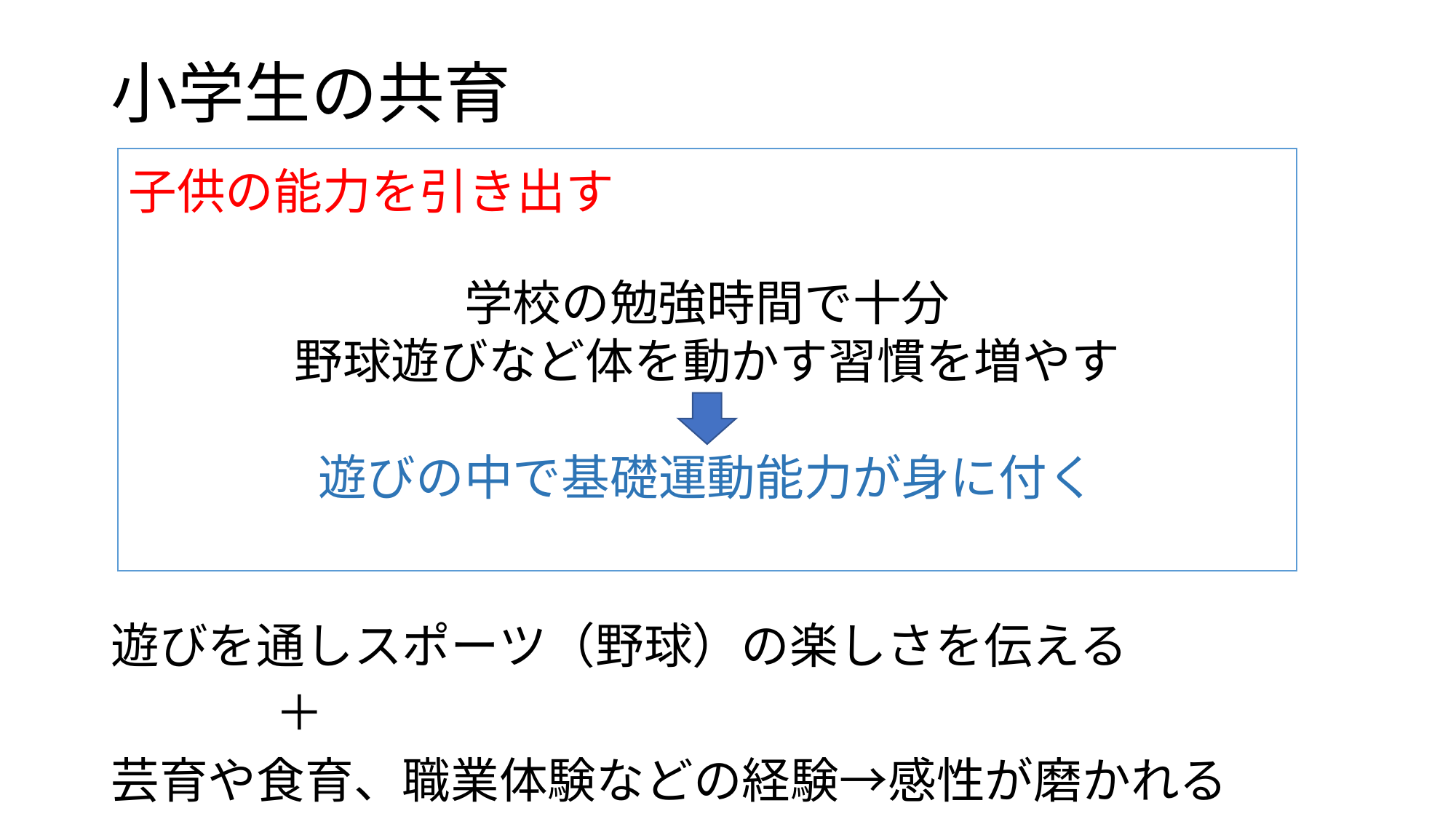

# 小学生の共育

学校の勉強時間で十分
野球遊びなど体を動かす習慣を増やす

遊びの中で基礎運動能力が身に付く
子供の能力を引き出す

遊びを通しスポーツ（野球）の楽しさを伝える
              ＋
芸育や食育、職業体験などの経験→感性が磨かれる